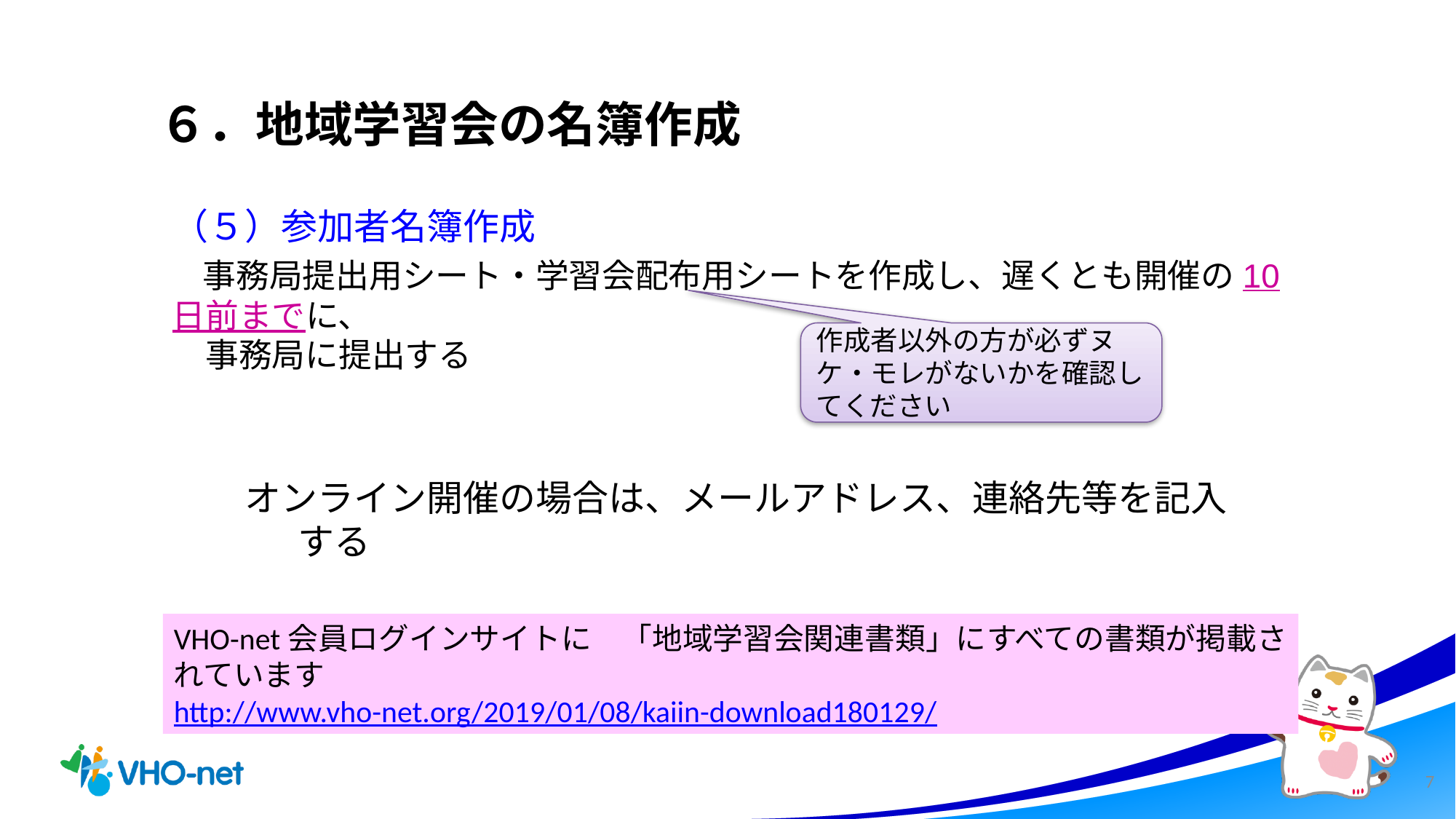

# ６．地域学習会の名簿作成
（５）参加者名簿作成
　事務局提出用シート・学習会配布用シートを作成し、遅くとも開催の10日前までに、
　事務局に提出する

作成者以外の方が必ずヌケ・モレがないかを確認してください

オンライン開催の場合は、メールアドレス、連絡先等を記入する
VHO-net会員ログインサイトに　「地域学習会関連書類」にすべての書類が掲載されています
http://www.vho-net.org/2019/01/08/kaiin-download180129/
7